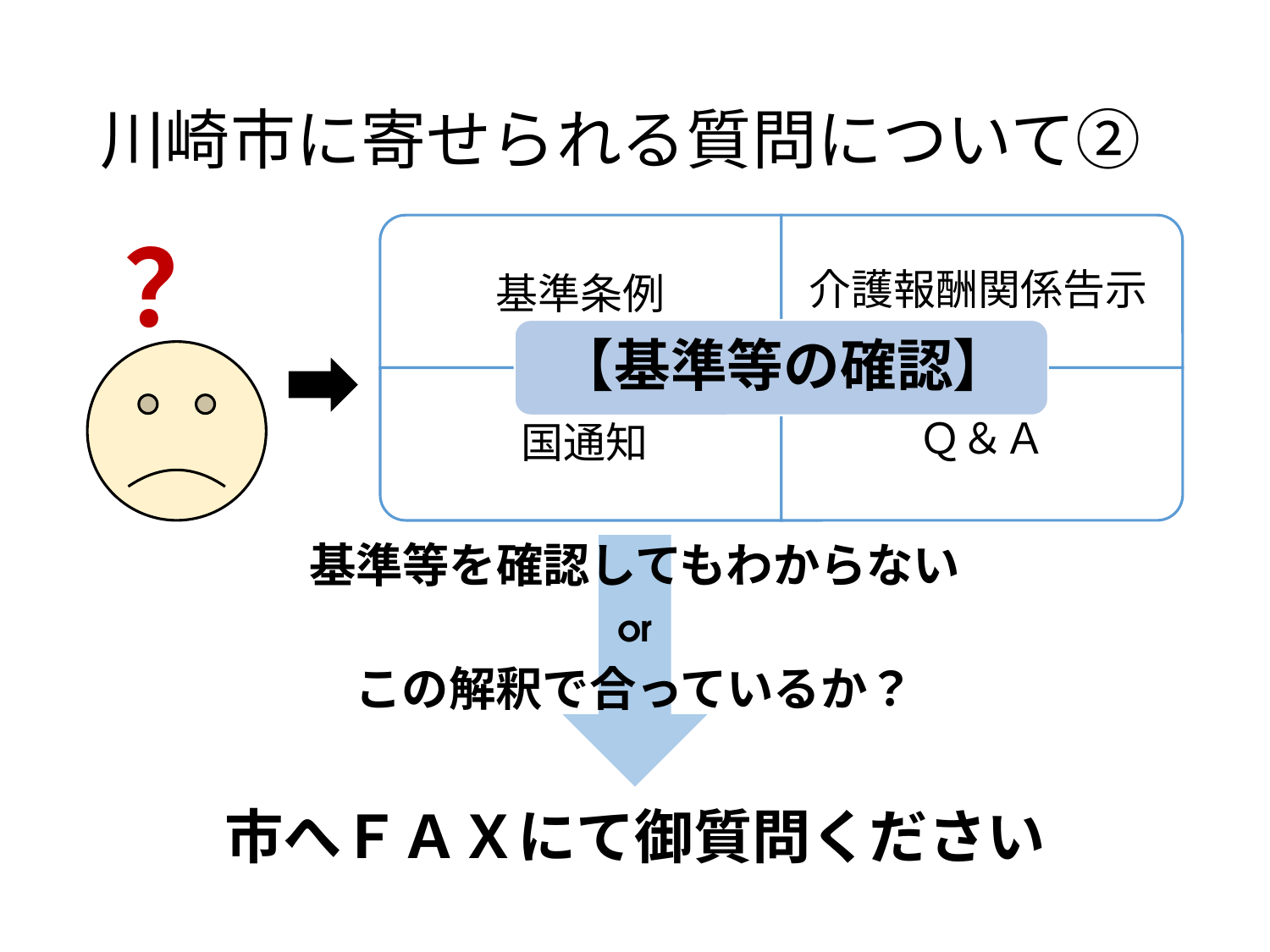

# 川崎市に寄せられる質問について②
？
基準条例
介護報酬関係告示
国通知
Ｑ＆Ａ
【基準等の確認】

基準等を確認してもわからない
or
この解釈で合っているか？

市へＦＡＸにて御質問ください